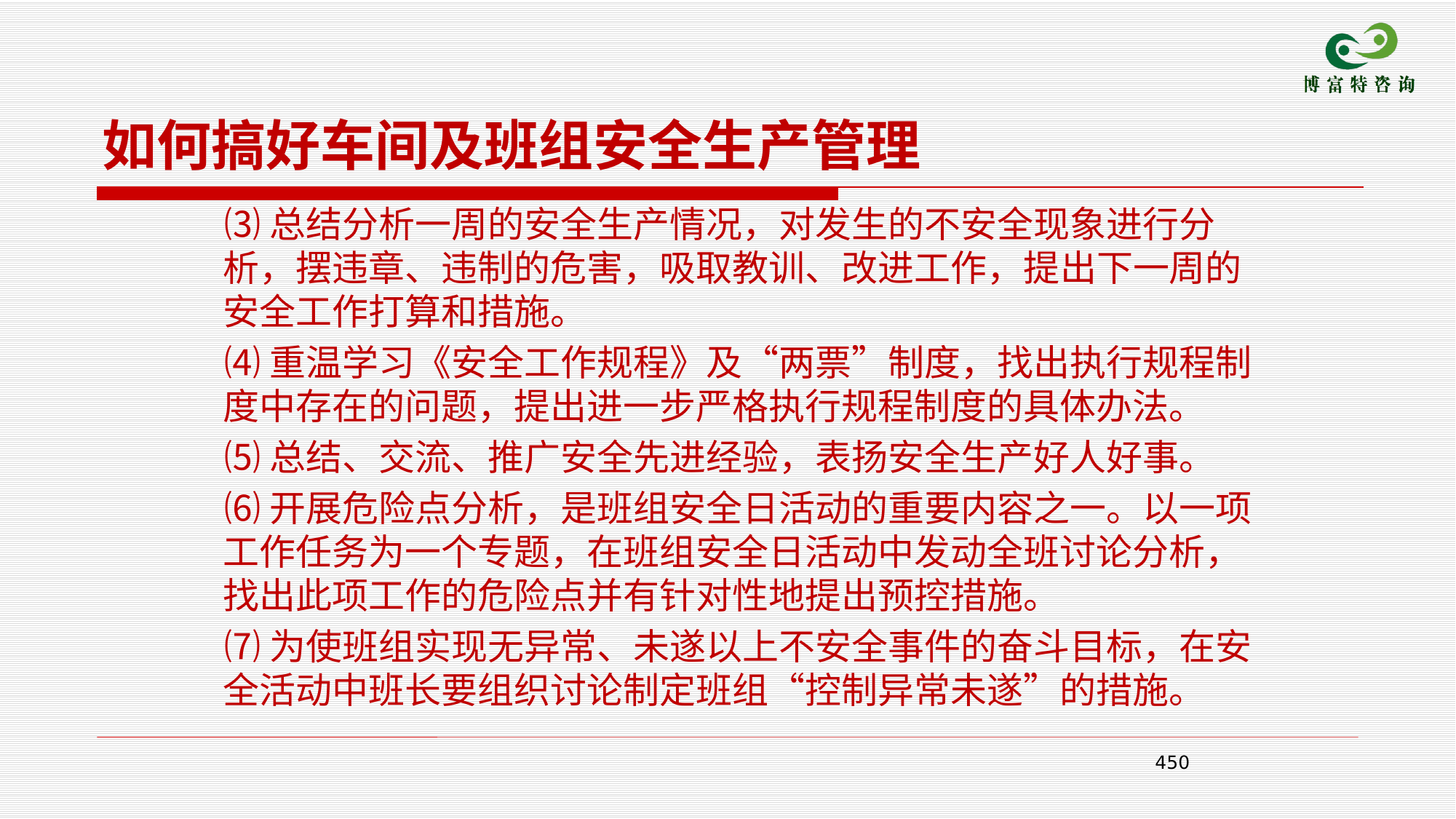

如何搞好车间及班组安全生产管理
       ⑶总结分析一周的安全生产情况，对发生的不安全现象进行分析，摆违章、违制的危害，吸取教训、改进工作，提出下一周的安全工作打算和措施。
       ⑷重温学习《安全工作规程》及“两票”制度，找出执行规程制度中存在的问题，提出进一步严格执行规程制度的具体办法。
       ⑸总结、交流、推广安全先进经验，表扬安全生产好人好事。
       ⑹开展危险点分析，是班组安全日活动的重要内容之一。以一项工作任务为一个专题，在班组安全日活动中发动全班讨论分析，找出此项工作的危险点并有针对性地提出预控措施。
       ⑺为使班组实现无异常、未遂以上不安全事件的奋斗目标，在安全活动中班长要组织讨论制定班组“控制异常未遂”的措施。

450